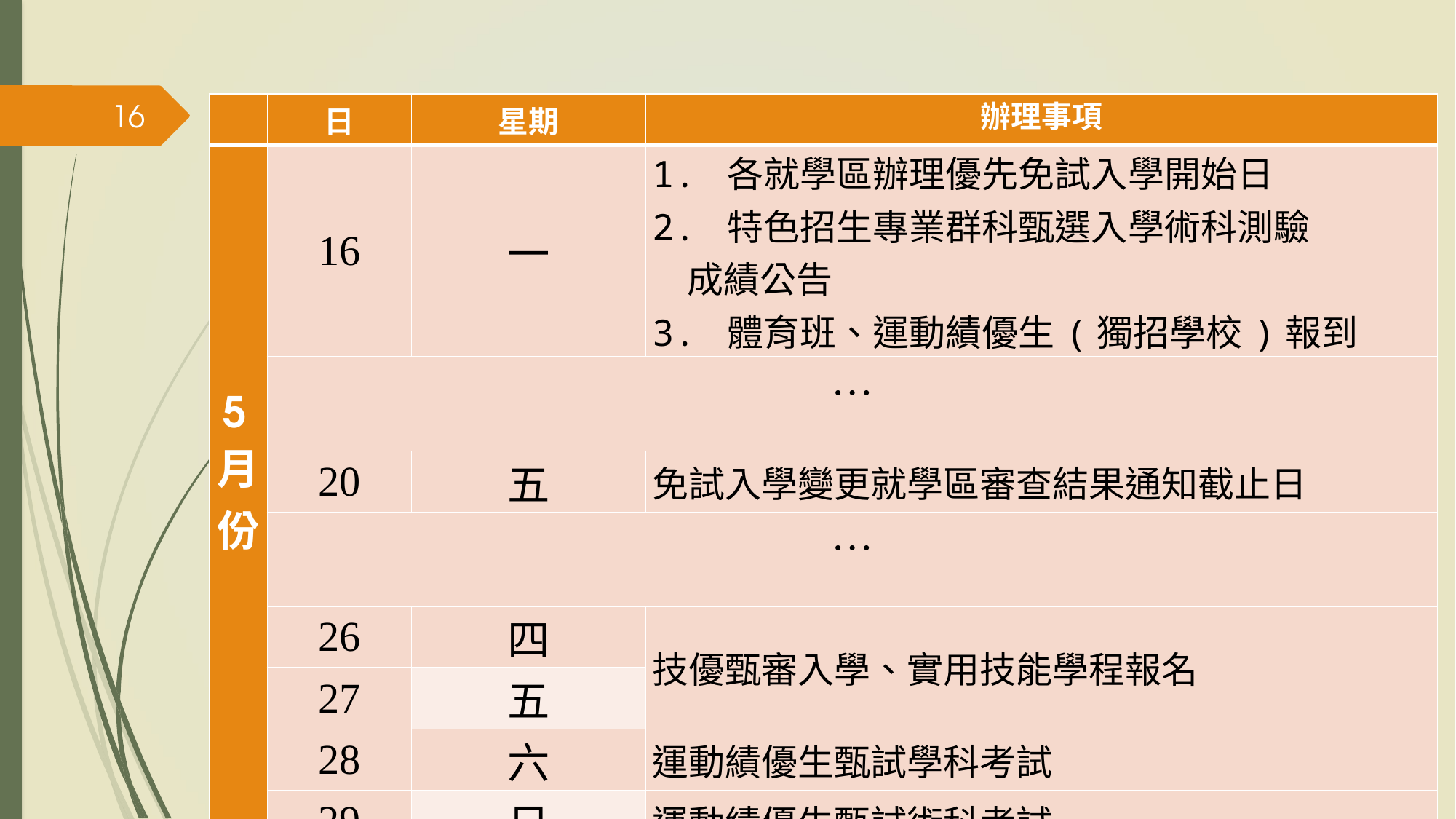

16
|  | 日 | 星期 | 辦理事項 |
| --- | --- | --- | --- |
| 5月份 | 16 | 一 | 1. 各就學區辦理優先免試入學開始日 2. 特色招生專業群科甄選入學術科測驗 成績公告 3. 體育班、運動績優生(獨招學校)報到 |
|  | … |  |  |
|  | 20 | 五 | 免試入學變更就學區審查結果通知截止日 |
|  | … |  |  |
|  | 26 | 四 | 技優甄審入學、實用技能學程報名 |
|  | 27 | 五 |  |
|  | 28 | 六 | 運動績優生甄試學科考試 |
|  | 29 | 日 | 運動績優生甄試術科考試 |